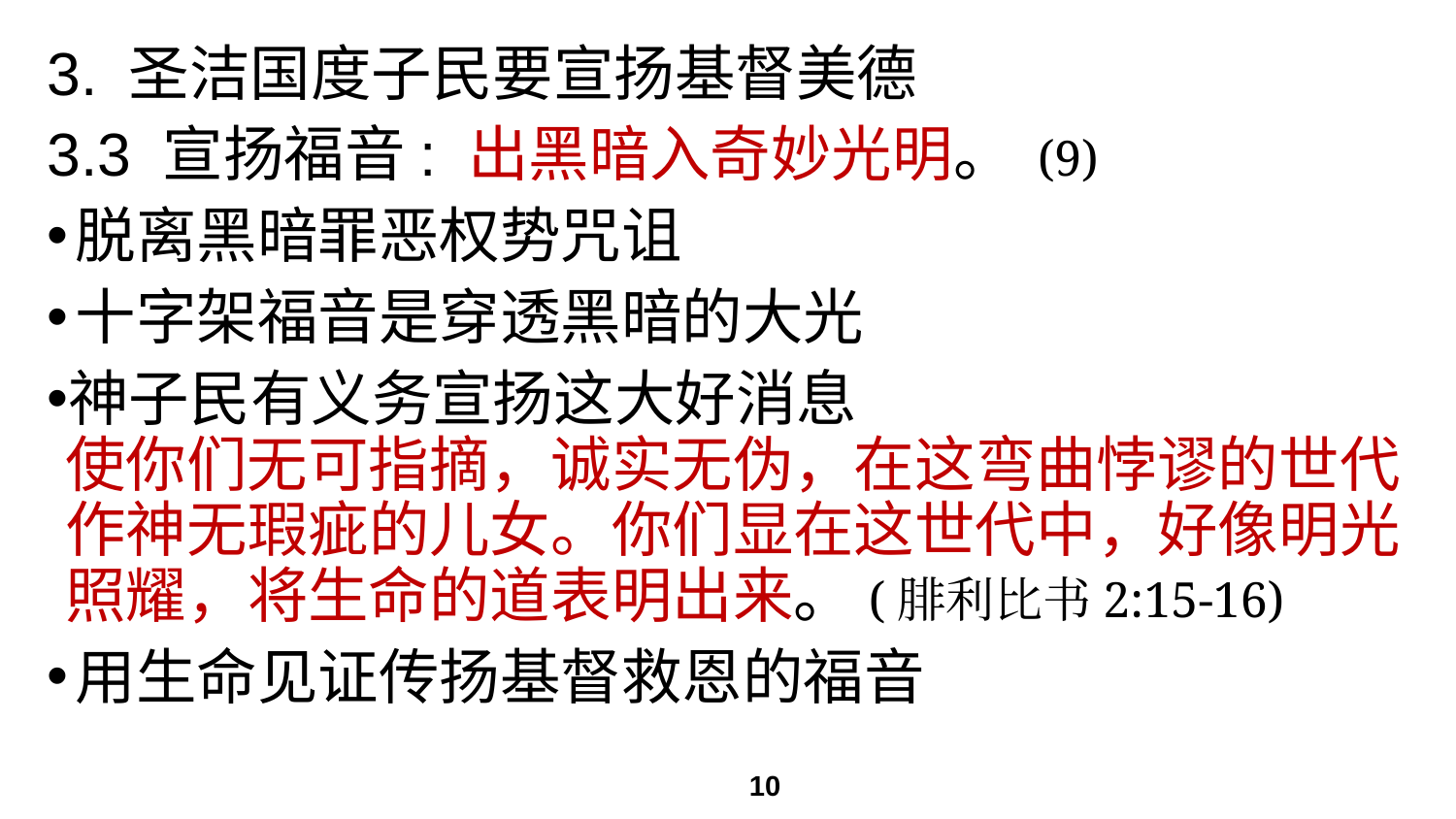

# 3. 圣洁国度子民要宣扬基督美德
3.3 宣扬福音: 出黑暗入奇妙光明。 (9)
脱离黑暗罪恶权势咒诅
十字架福音是穿透黑暗的大光
神子民有义务宣扬这大好消息
使你们无可指摘，诚实无伪，在这弯曲悖谬的世代作神无瑕疵的儿女。你们显在这世代中，好像明光照耀，将生命的道表明出来。(腓利比书2:15-16)
用生命见证传扬基督救恩的福音
10